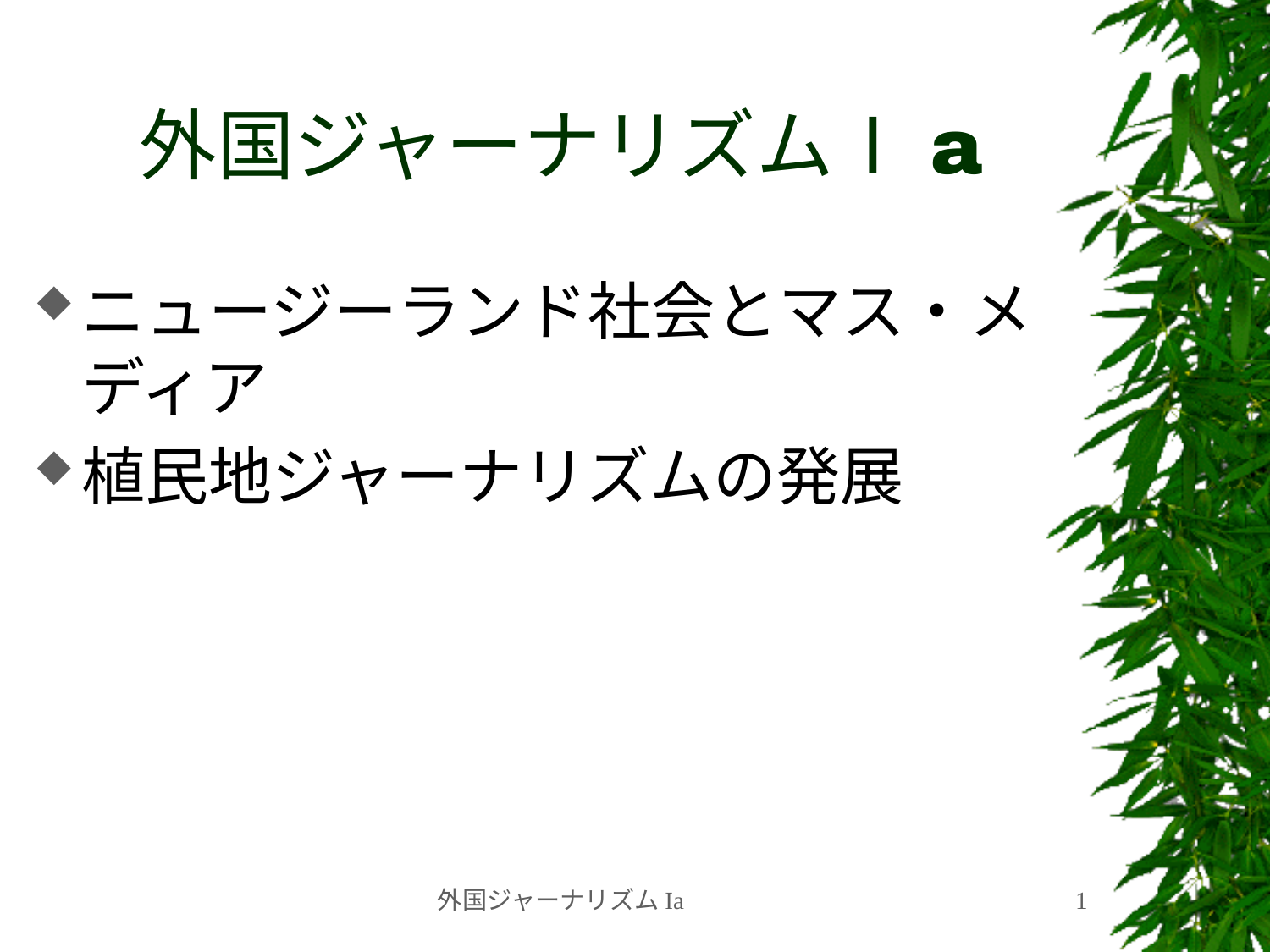

# 外国ジャーナリズムⅠa
ニュージーランド社会とマス・メディア
植民地ジャーナリズムの発展
外国ジャーナリズムIa
1